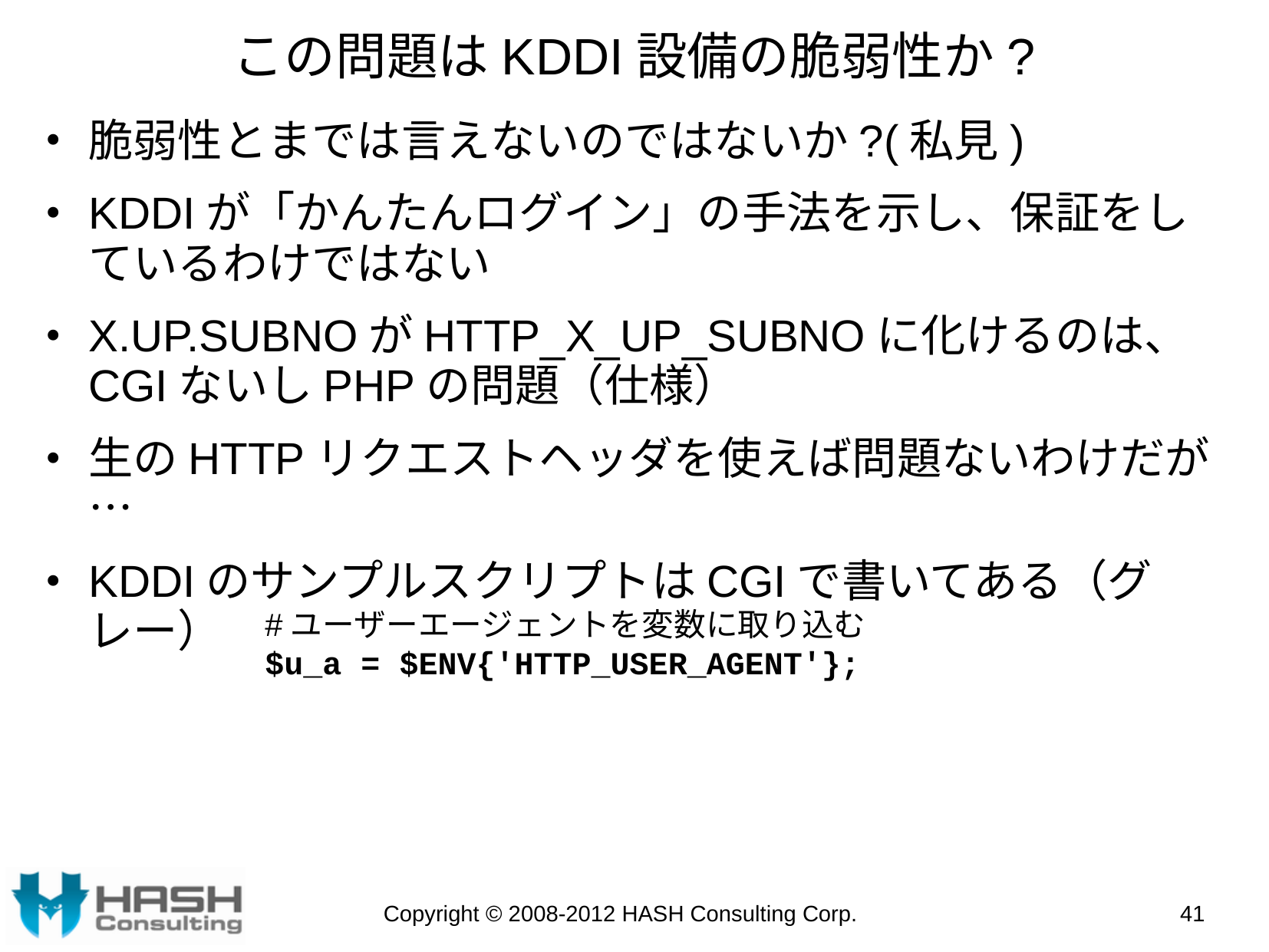

# この問題はKDDI設備の脆弱性か?
脆弱性とまでは言えないのではないか?(私見)
KDDIが「かんたんログイン」の手法を示し、保証をしているわけではない
X.UP.SUBNOがHTTP_X_UP_SUBNOに化けるのは、CGIないしPHPの問題（仕様）
生のHTTPリクエストヘッダを使えば問題ないわけだが…
KDDIのサンプルスクリプトはCGIで書いてある（グレー）
#ユーザーエージェントを変数に取り込む
$u_a = $ENV{'HTTP_USER_AGENT'};
Copyright © 2008-2012 HASH Consulting Corp.
41